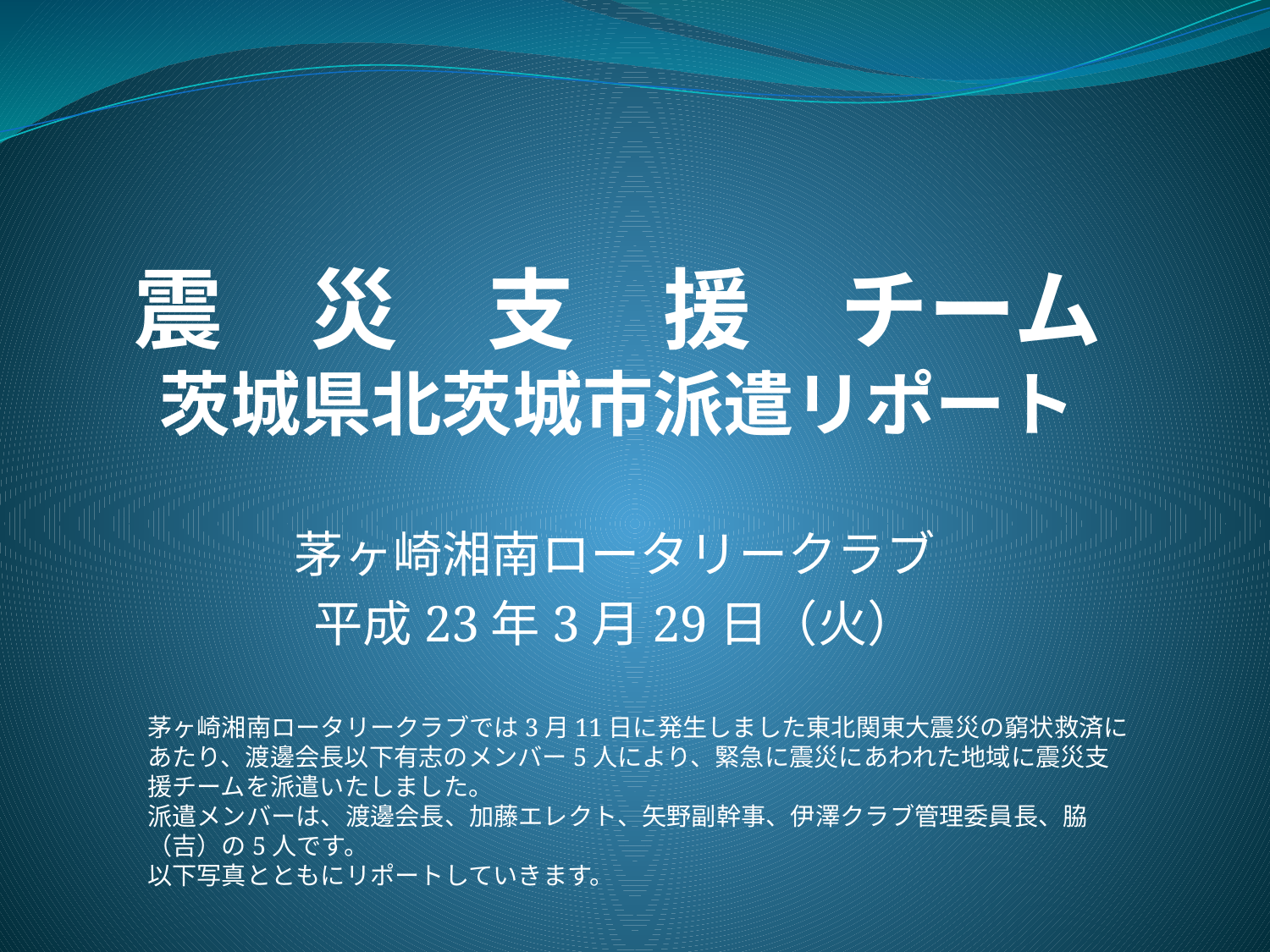

# 震　災　支　援　チーム 茨城県北茨城市派遣リポート

茅ヶ崎湘南ロータリークラブ
平成23年3月29日（火）
茅ヶ崎湘南ロータリークラブでは3月11日に発生しました東北関東大震災の窮状救済にあたり、渡邊会長以下有志のメンバー5人により、緊急に震災にあわれた地域に震災支援チームを派遣いたしました。
派遣メンバーは、渡邊会長、加藤エレクト、矢野副幹事、伊澤クラブ管理委員長、脇（吉）の5人です。
以下写真とともにリポートしていきます。